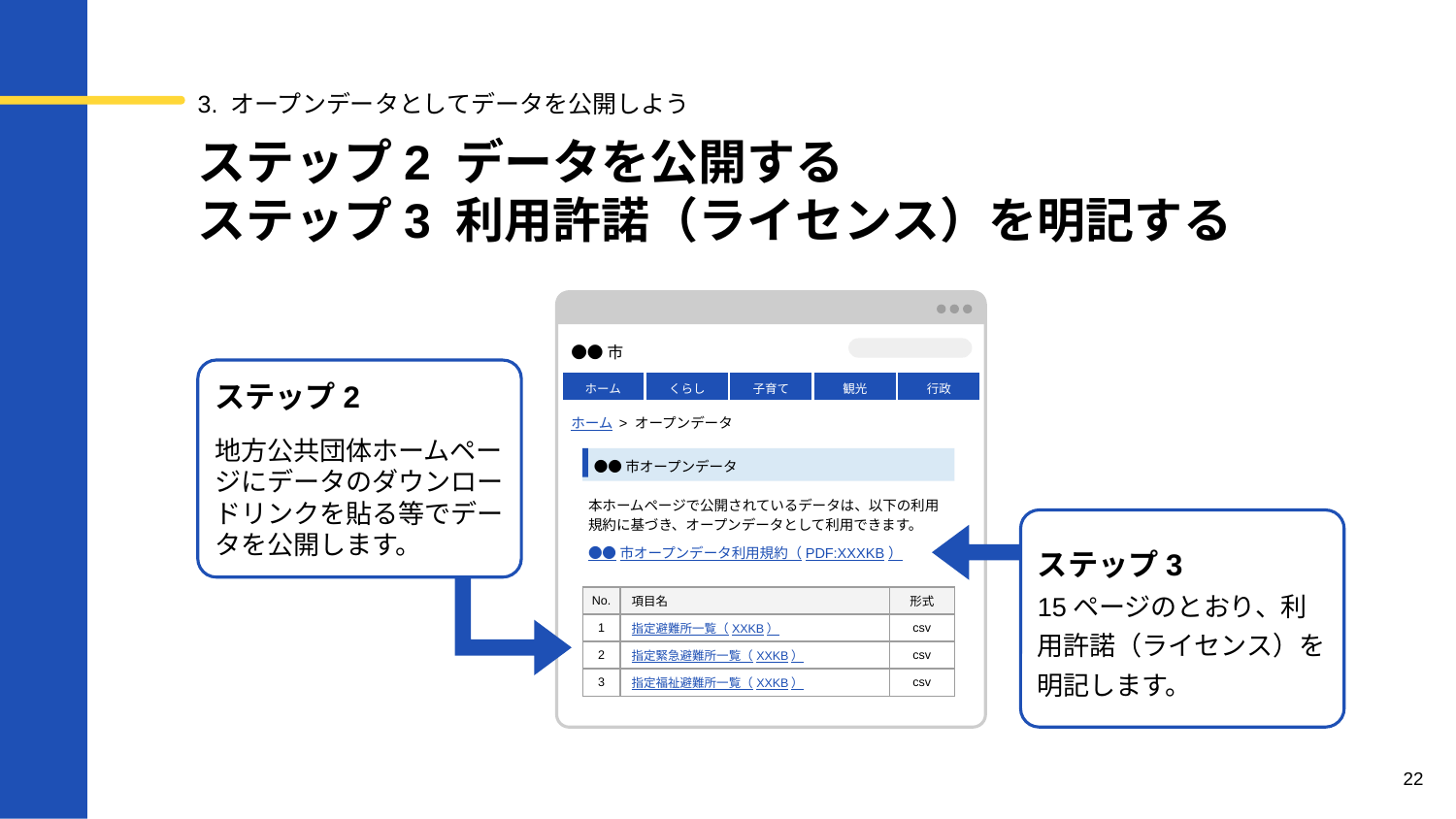

3. オープンデータとしてデータを公開しよう
# ステップ2 データを公開する
ステップ3 利用許諾（ライセンス）を明記する

●●市

ステップ2
地方公共団体ホームページにデータのダウンロードリンクを貼る等でデータを公開します。
| ホーム | くらし | 子育て | 観光 | 行政 |
| --- | --- | --- | --- | --- |
ホーム > オープンデータ
●●市オープンデータ

本ホームページで公開されているデータは、以下の利用規約に基づき、オープンデータとして利用できます。
ステップ3
15ページのとおり、利用許諾（ライセンス）を明記します。

●●市オープンデータ利用規約（PDF:XXXKB）

| No. | 項目名 | 形式 |
| --- | --- | --- |
| 1 | 指定避難所一覧（XXKB） | csv |
| 2 | 指定緊急避難所一覧（XXKB） | csv |
| 3 | 指定福祉避難所一覧（XXKB） | csv |
22